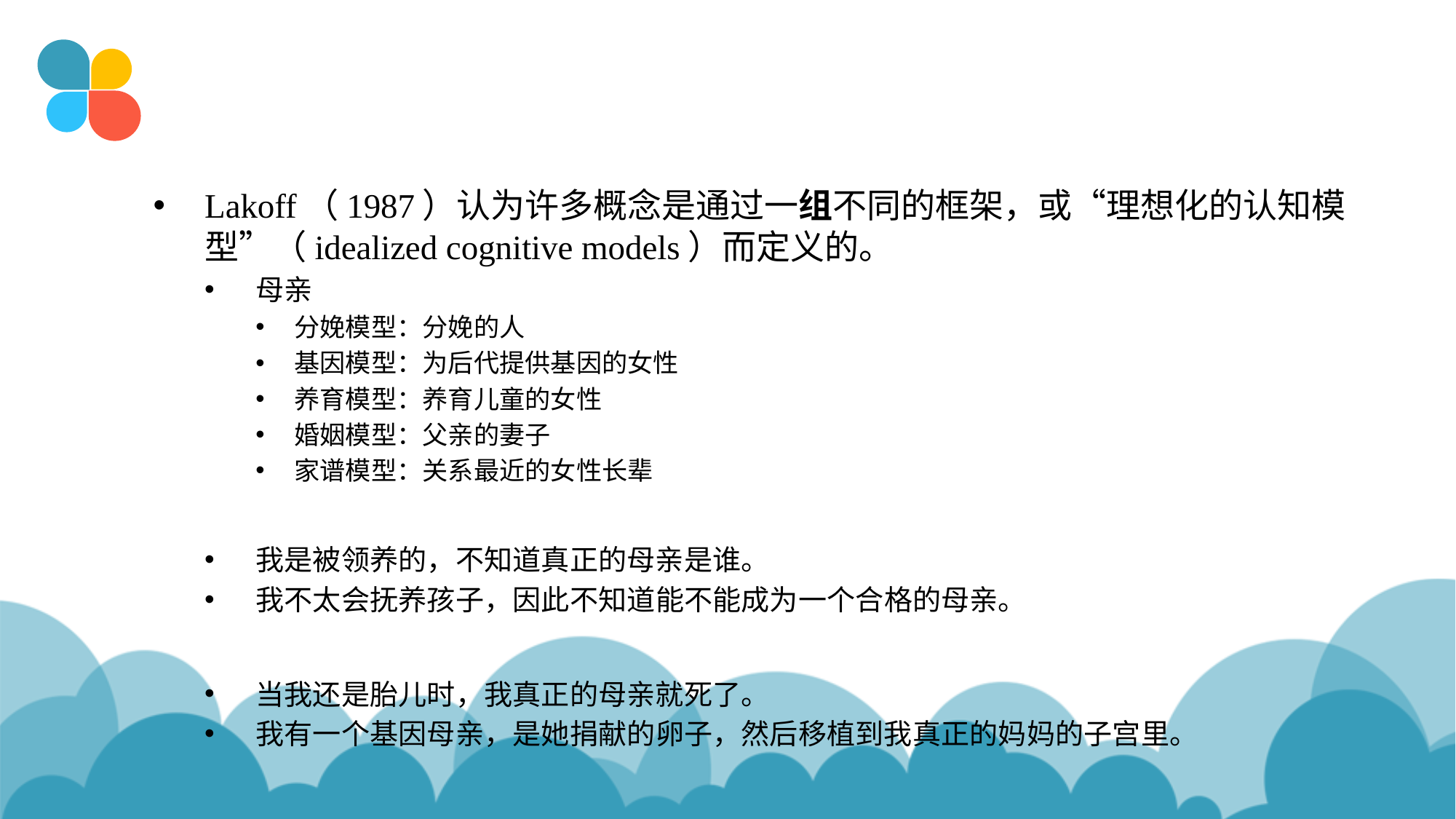

#
Lakoff（1987）认为许多概念是通过一组不同的框架，或“理想化的认知模型”（idealized cognitive models）而定义的。
母亲
分娩模型：分娩的人
基因模型：为后代提供基因的女性
养育模型：养育儿童的女性
婚姻模型：父亲的妻子
家谱模型：关系最近的女性长辈

我是被领养的，不知道真正的母亲是谁。
我不太会抚养孩子，因此不知道能不能成为一个合格的母亲。

当我还是胎儿时，我真正的母亲就死了。
我有一个基因母亲，是她捐献的卵子，然后移植到我真正的妈妈的子宫里。